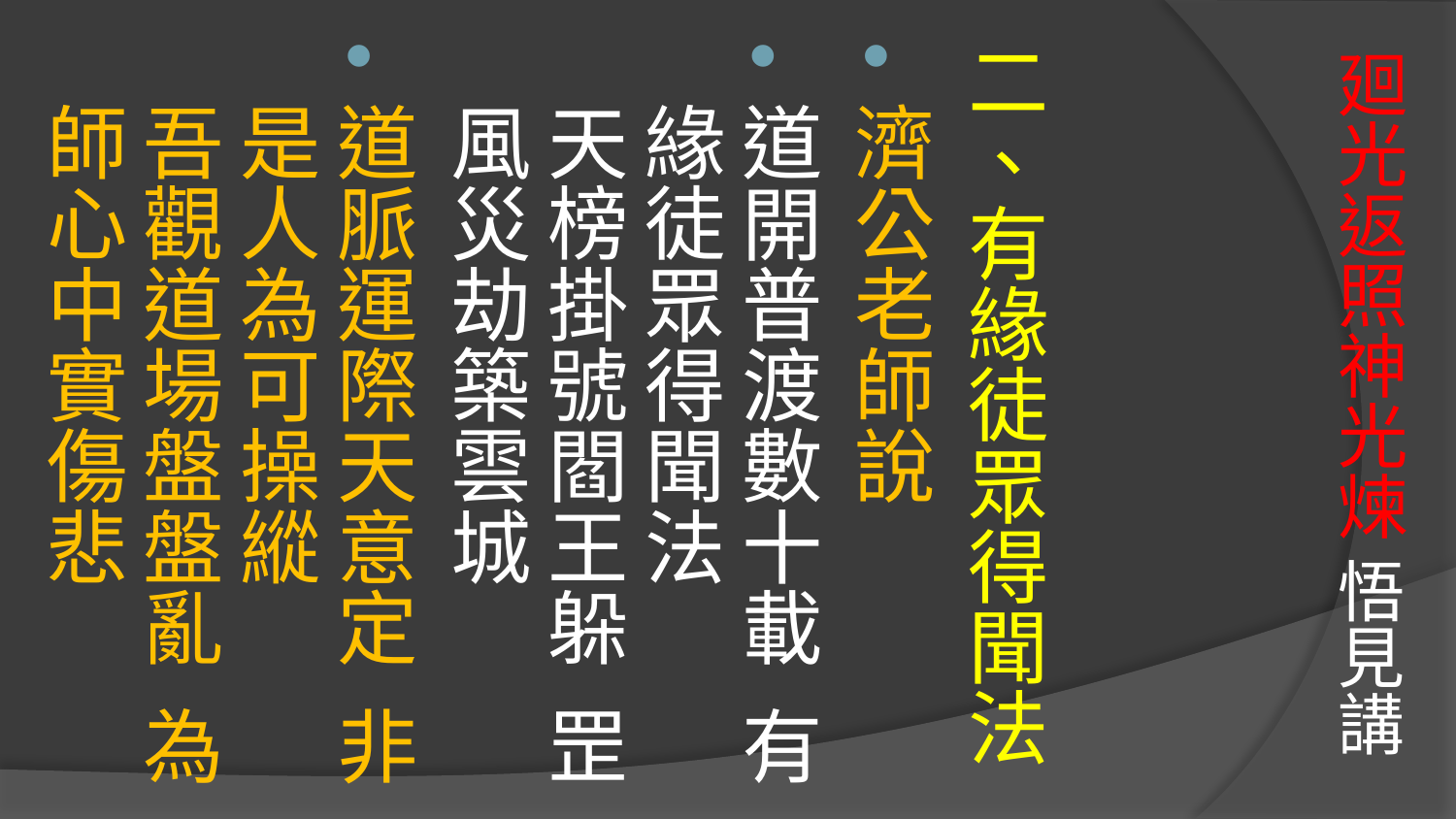

# 廻光返照神光煉 悟見講
二、有緣徒眾得聞法
濟公老師說
道開普渡數十載  有緣徒眾得聞法
天榜掛號閻王躲  罡風災劫築雲城
道脈運際天意定  非是人為可操縱
吾觀道場盤盤亂  為師心中實傷悲